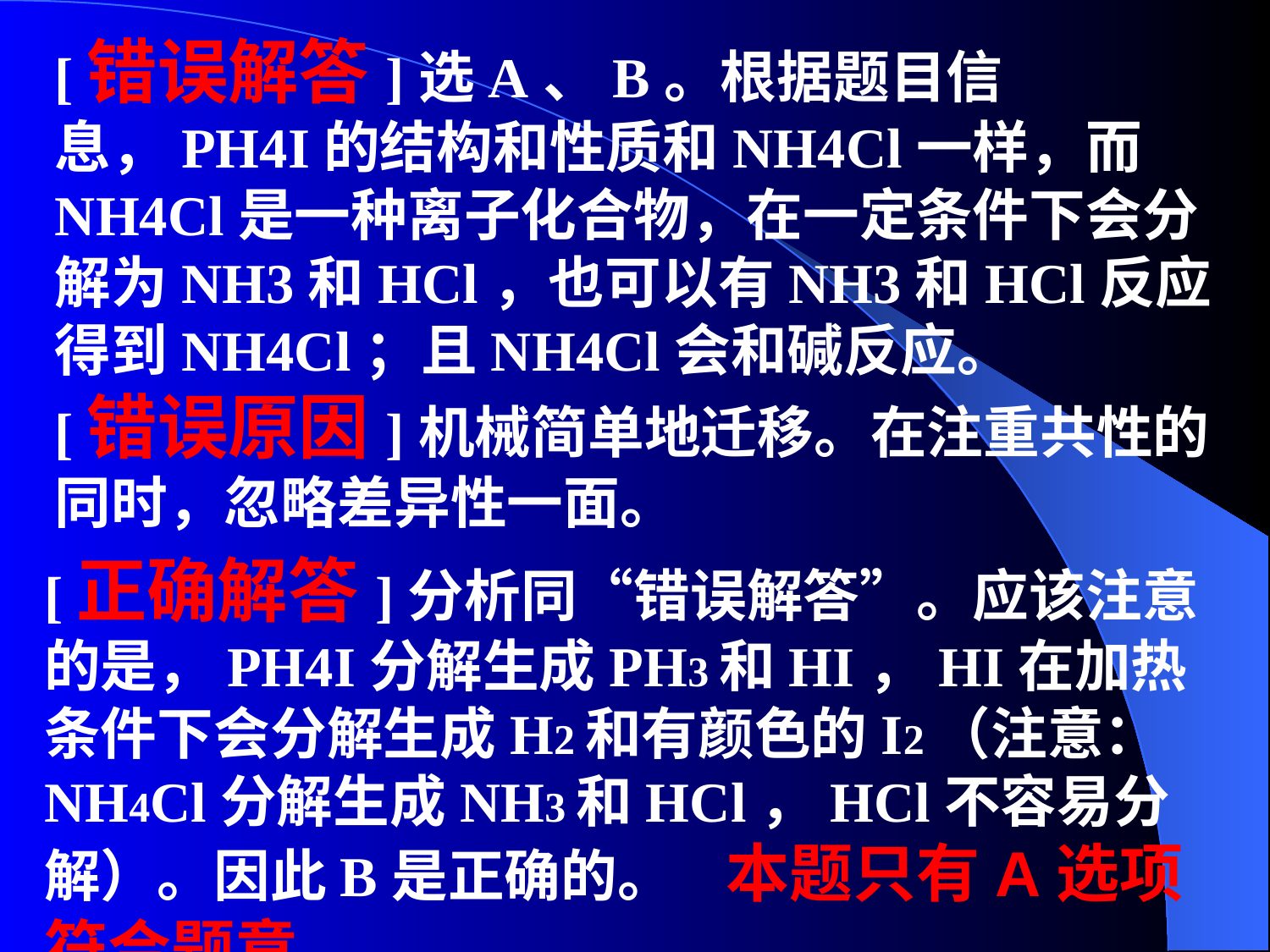

[错误解答]选A、B。根据题目信息，PH4I的结构和性质和NH4Cl一样，而NH4Cl是一种离子化合物，在一定条件下会分解为NH3和HCl，也可以有NH3和HCl反应得到NH4Cl；且NH4Cl会和碱反应。
[错误原因]机械简单地迁移。在注重共性的同时，忽略差异性一面。
[正确解答]分析同“错误解答”。应该注意的是，PH4I分解生成PH3和HI，HI在加热条件下会分解生成H2和有颜色的I2（注意：NH4Cl分解生成NH3和HCl，HCl不容易分解）。因此B是正确的。    本题只有A选项符合题意。

13